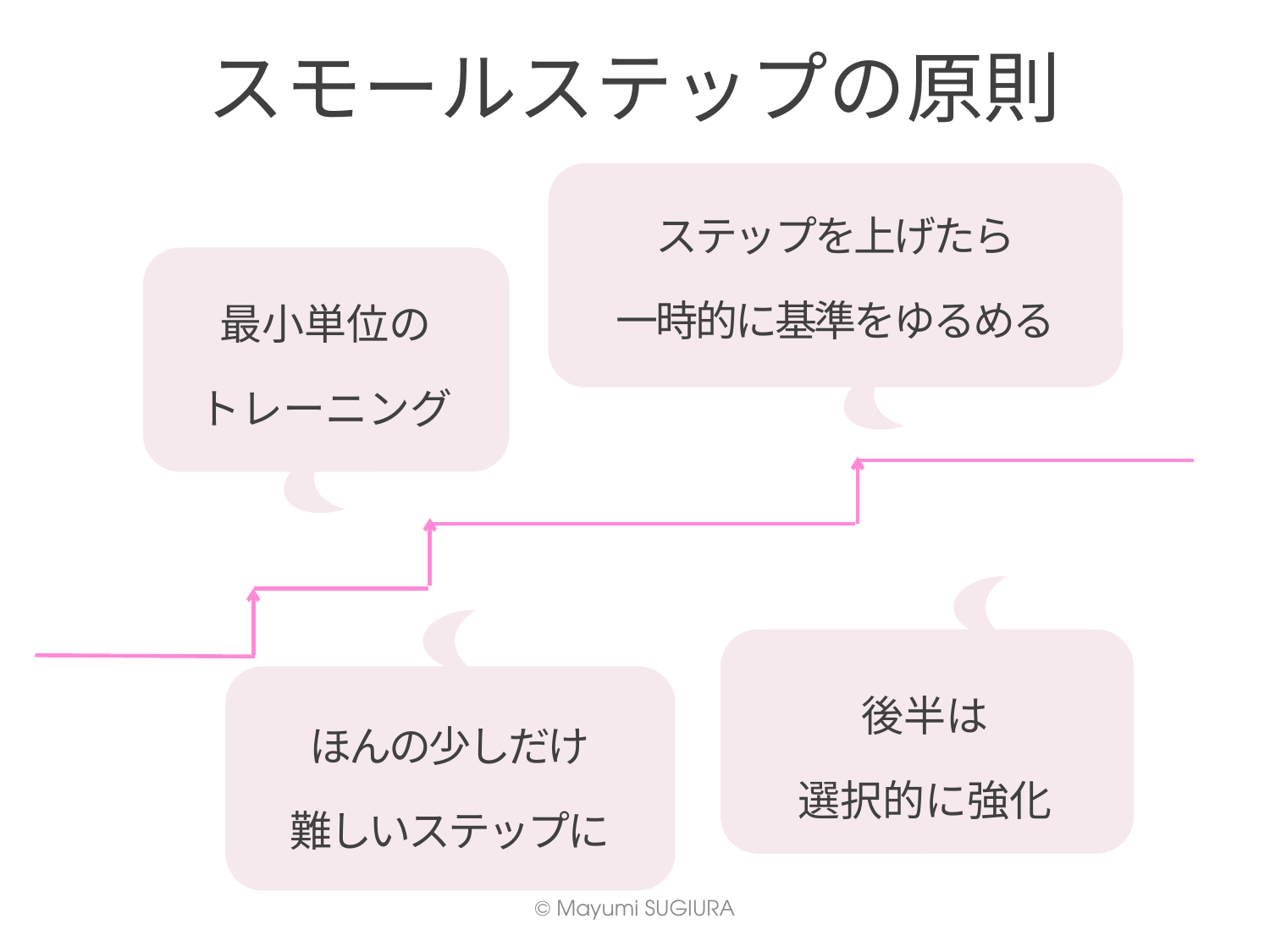

# スモールステップの原則

ステップを上げたら
一時的に基準をゆるめる

後半は
選択的に強化

最小単位の
トレーニング

ほんの少しだけ
難しいステップに

©︎ Mayumi SUGIURA